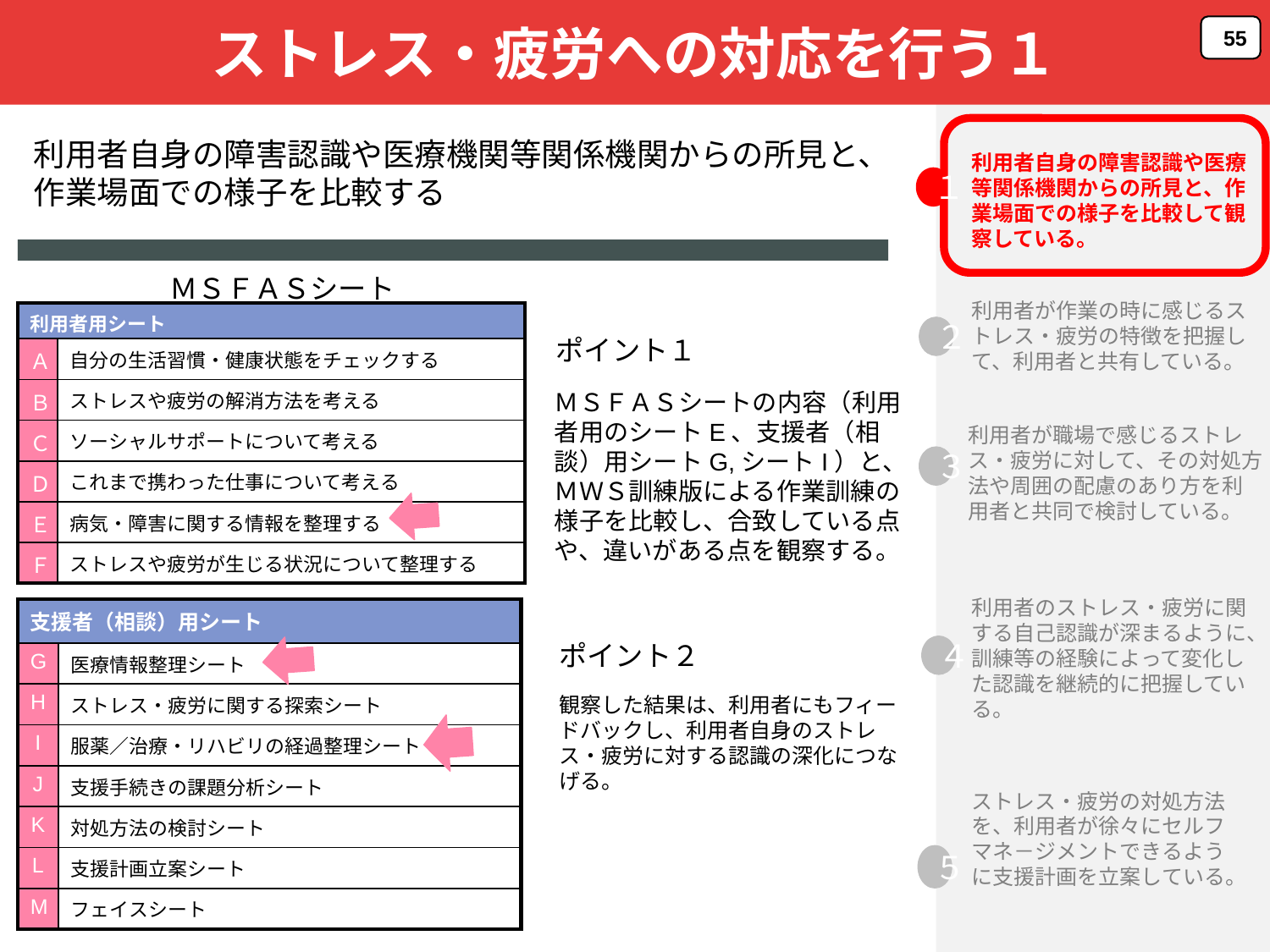

ストレス・疲労への対応を行う１

55

利用者自身の障害認識や医療機関等関係機関からの所見と、作業場面での様子を比較する
利用者自身の障害認識や医療等関係機関からの所見と、作業場面での様子を比較して観察している。
１
２
３
４
５

ＭＳＦＡＳシート
利用者が作業の時に感じるストレス・疲労の特徴を把握して、利用者と共有している。
| 利用者用シート |  |
| --- | --- |
| Ａ | 自分の生活習慣・健康状態をチェックする |
| Ｂ | ストレスや疲労の解消方法を考える |
| Ｃ | ソーシャルサポートについて考える |
| Ｄ | これまで携わった仕事について考える |
| Ｅ | 病気・障害に関する情報を整理する |
| Ｆ | ストレスや疲労が生じる状況について整理する |
ポイント１
ＭＳＦＡＳシートの内容（利用者用のシートE、支援者（相談）用シートG,シートI）と、ＭＷＳ訓練版による作業訓練の様子を比較し、合致している点や、違いがある点を観察する。
利用者が職場で感じるストレス・疲労に対して、その対処方法や周囲の配慮のあり方を利用者と共同で検討している。

利用者のストレス・疲労に関する自己認識が深まるように、訓練等の経験によって変化した認識を継続的に把握している。
| 支援者（相談）用シート |  |
| --- | --- |
| G | 医療情報整理シート |
| H | ストレス・疲労に関する探索シート |
| I | 服薬／治療・リハビリの経過整理シート |
| J | 支援手続きの課題分析シート |
| K | 対処方法の検討シート |
| L | 支援計画立案シート |
| M | フェイスシート |
ポイント２

観察した結果は、利用者にもフィードバックし、利用者自身のストレス・疲労に対する認識の深化につなげる。

ストレス・疲労の対処方法を、利用者が徐々にセルフマネ－ジメントできるように支援計画を立案している。